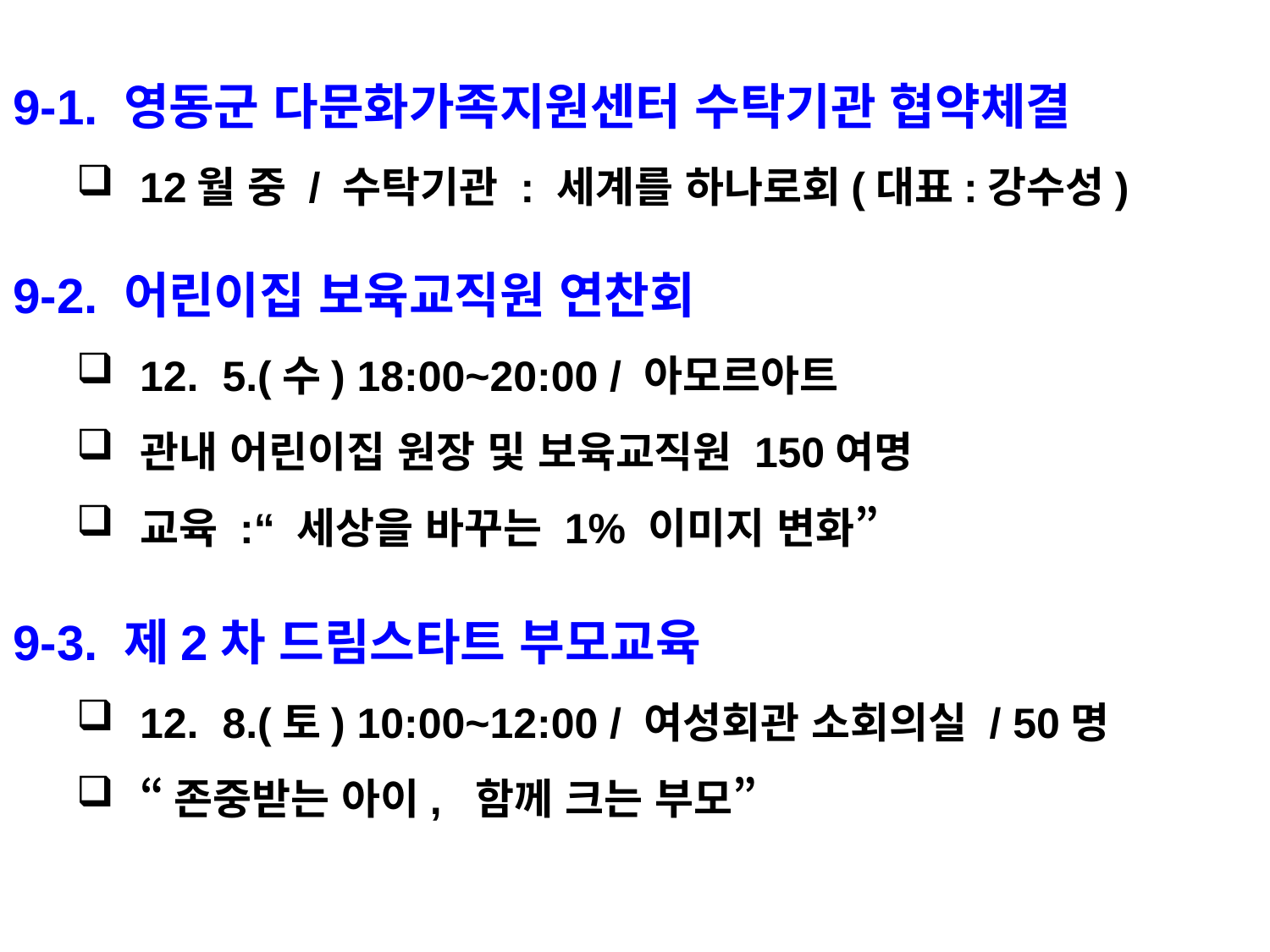

9-1. 영동군 다문화가족지원센터 수탁기관 협약체결
12월 중 / 수탁기관 : 세계를 하나로회(대표:강수성)

9-2. 어린이집 보육교직원 연찬회
12.  5.(수) 18:00~20:00 / 아모르아트
관내 어린이집 원장 및 보육교직원 150여명
교육 :“ 세상을 바꾸는 1% 이미지 변화”
9-3. 제2차 드림스타트 부모교육
12.  8.(토) 10:00~12:00 / 여성회관 소회의실 / 50명
“존중받는 아이,  함께 크는 부모”